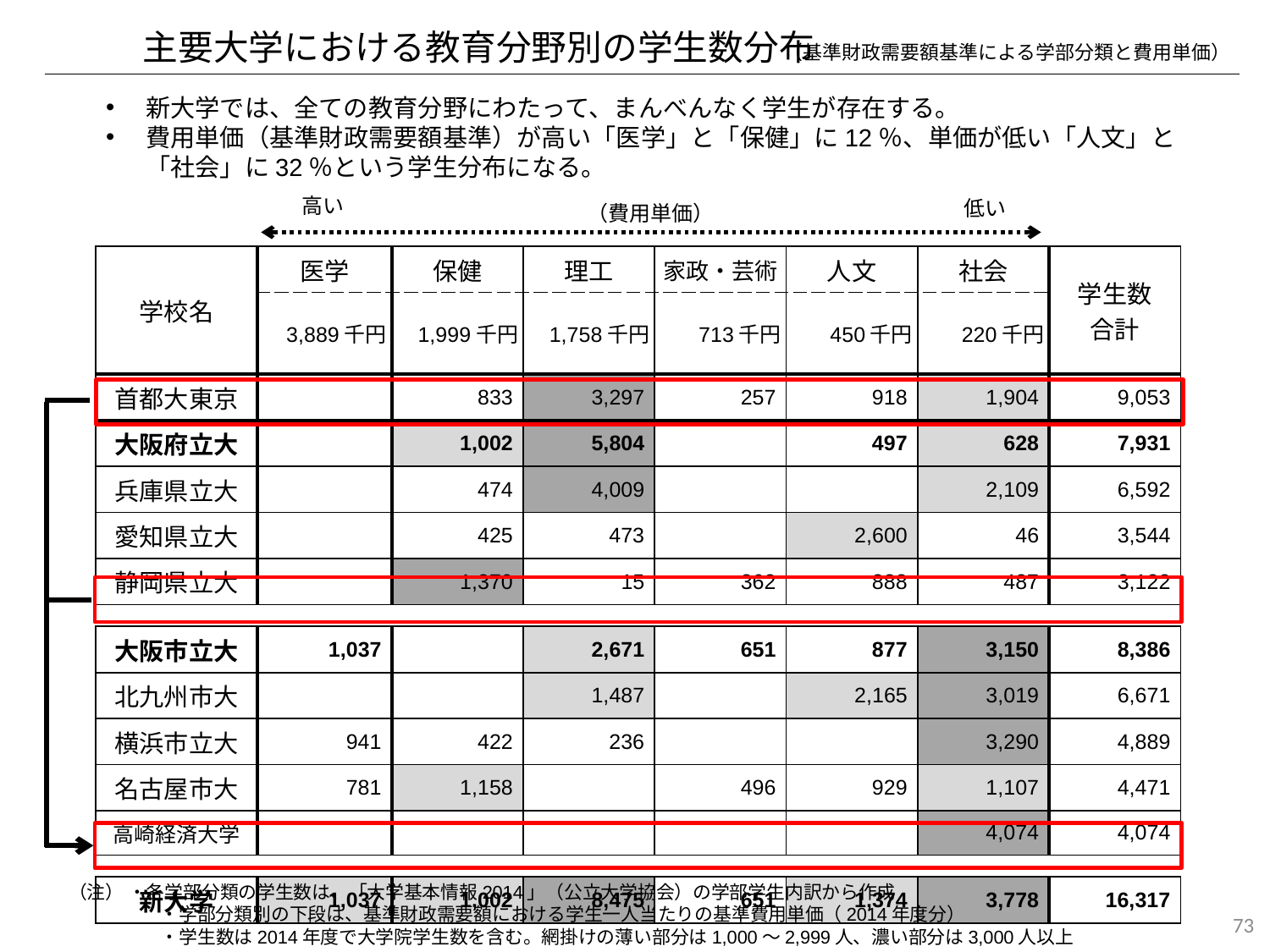

主要大学における教育分野別の学生数分布
（基準財政需要額基準による学部分類と費用単価）
新大学では、全ての教育分野にわたって、まんべんなく学生が存在する。
費用単価（基準財政需要額基準）が高い「医学」と「保健」に12％、単価が低い「人文」と「社会」に32％という学生分布になる。
高い
低い
（費用単価）
| 学校名 | 医学 | 保健 | 理工 | 家政・芸術 | 人文 | 社会 | 学生数 合計 |
| --- | --- | --- | --- | --- | --- | --- | --- |
|  | 3,889千円 | 1,999千円 | 1,758千円 | 713千円 | 450千円 | 220千円 |  |
| 首都大東京 |  | 833 | 3,297 | 257 | 918 | 1,904 | 9,053 |
| 大阪府立大 |  | 1,002 | 5,804 |  | 497 | 628 | 7,931 |
| 兵庫県立大 |  | 474 | 4,009 |  |  | 2,109 | 6,592 |
| 愛知県立大 |  | 425 | 473 |  | 2,600 | 46 | 3,544 |
| 静岡県立大 |  | 1,370 | 15 | 362 | 888 | 487 | 3,122 |
|  |  |  |  |  |  |  |  |
| 大阪市立大 | 1,037 |  | 2,671 | 651 | 877 | 3,150 | 8,386 |
| 北九州市大 |  |  | 1,487 |  | 2,165 | 3,019 | 6,671 |
| 横浜市立大 | 941 | 422 | 236 |  |  | 3,290 | 4,889 |
| 名古屋市大 | 781 | 1,158 |  | 496 | 929 | 1,107 | 4,471 |
| 高崎経済大学 |  |  |  |  |  | 4,074 | 4,074 |
|  |  |  |  |  |  |  |  |
| 新大学 | 1,037 | 1,002 | 8,475 | 651 | 1,374 | 3,778 | 16,317 |

（注） ・各学部分類の学生数は、「大学基本情報2014」（公立大学協会）の学部学生内訳から作成
　　　　　・学部分類別の下段は、基準財政需要額における学生一人当たりの基準費用単価（2014年度分）
　　　　　・学生数は2014年度で大学院学生数を含む。網掛けの薄い部分は1,000～2,999人、濃い部分は3,000人以上
73